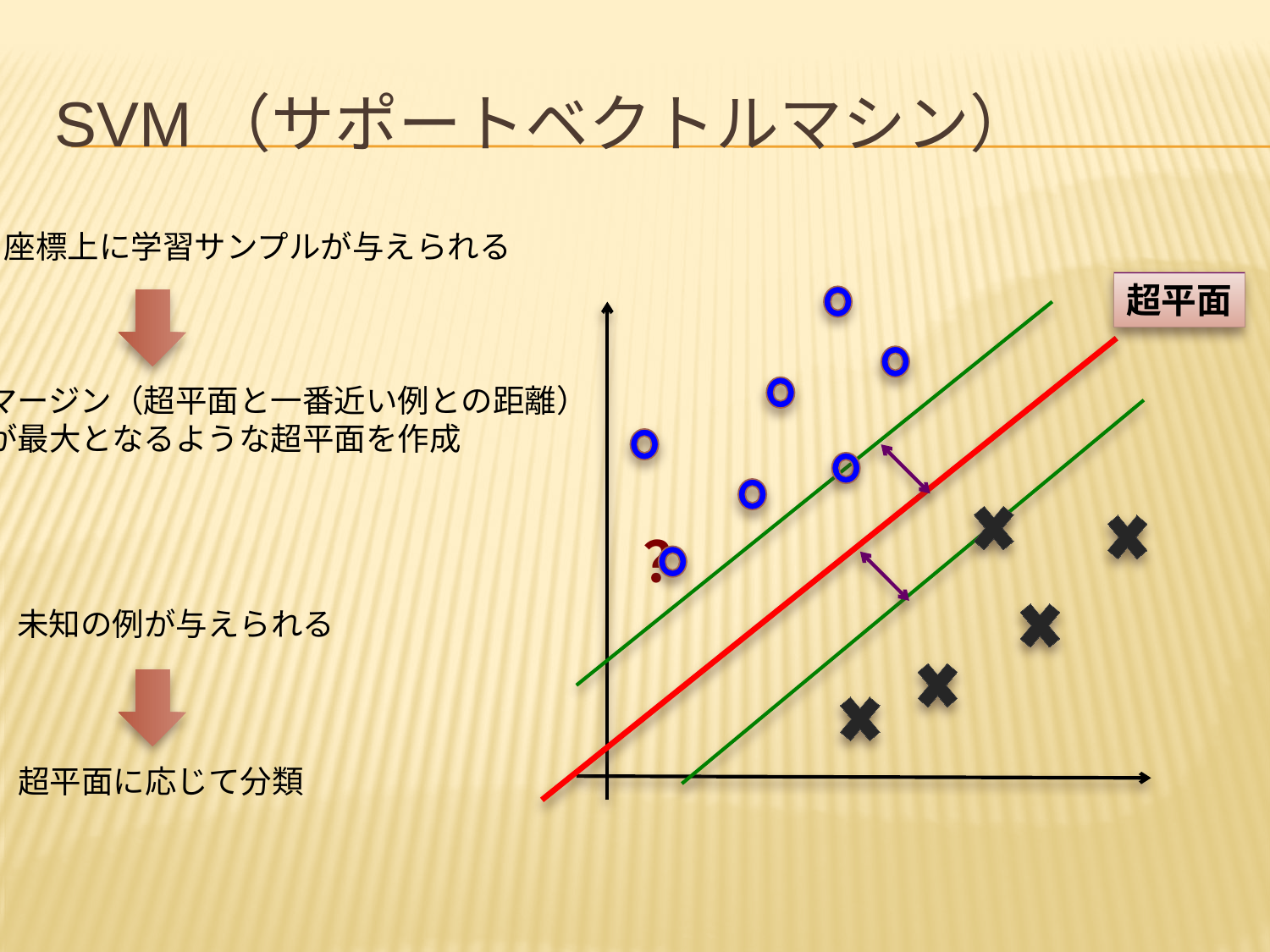

# SVM（サポートベクトルマシン）
座標上に学習サンプルが与えられる
超平面

マージン（超平面と一番近い例との距離）
が最大となるような超平面を作成

？

未知の例が与えられる

超平面に応じて分類